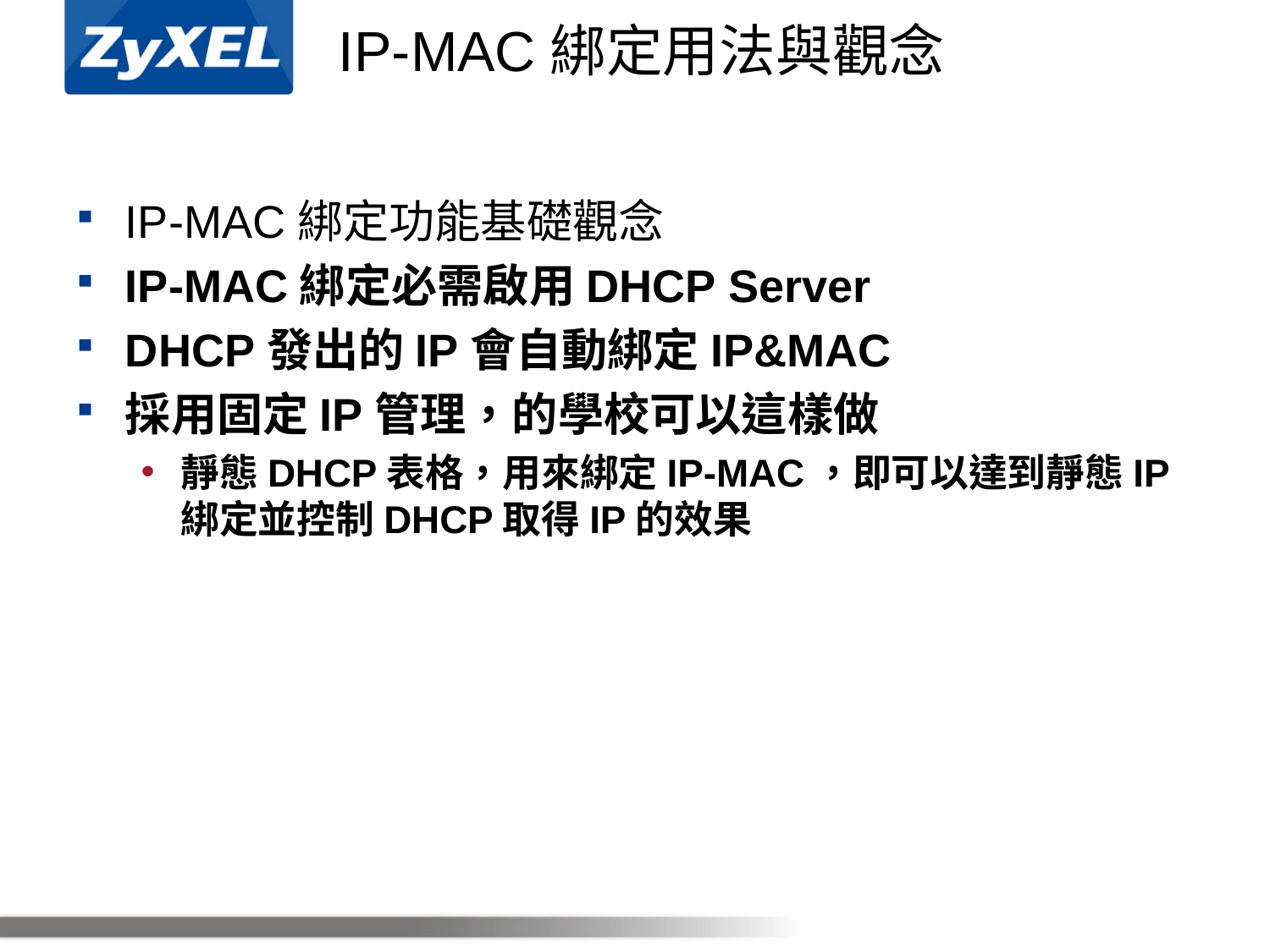

# IP-MAC綁定用法與觀念

IP-MAC綁定功能基礎觀念
IP-MAC綁定必需啟用DHCP Server
DHCP發出的IP會自動綁定IP&MAC
採用固定IP管理，的學校可以這樣做
靜態DHCP表格，用來綁定IP-MAC，即可以達到靜態IP綁定並控制DHCP取得IP的效果